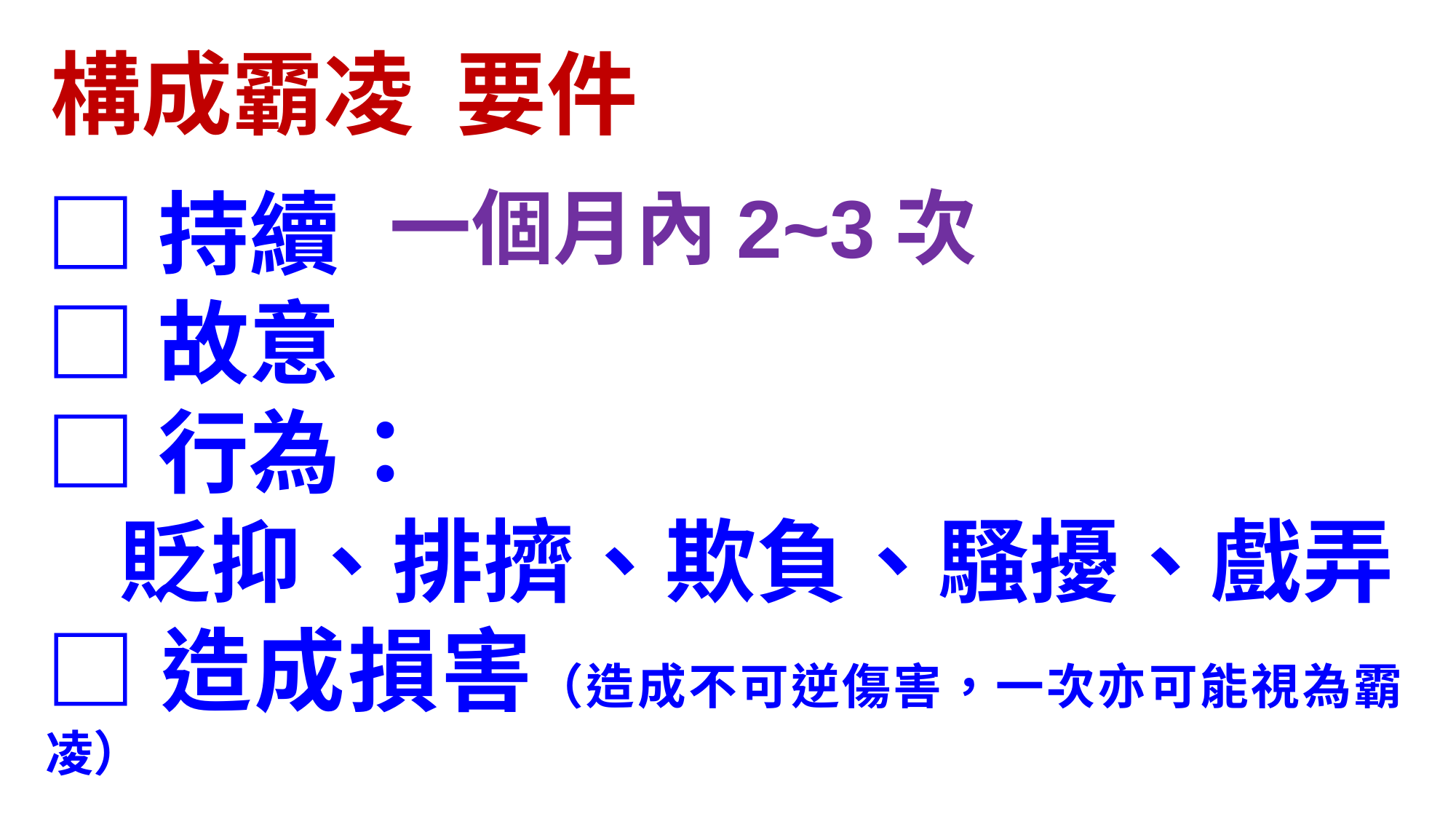

構成霸凌  要件
□持續
□故意
□行為：
貶抑、排擠、欺負、騷擾、戲弄
□造成損害（造成不可逆傷害，一次亦可能視為霸凌）
一個月內2~3次